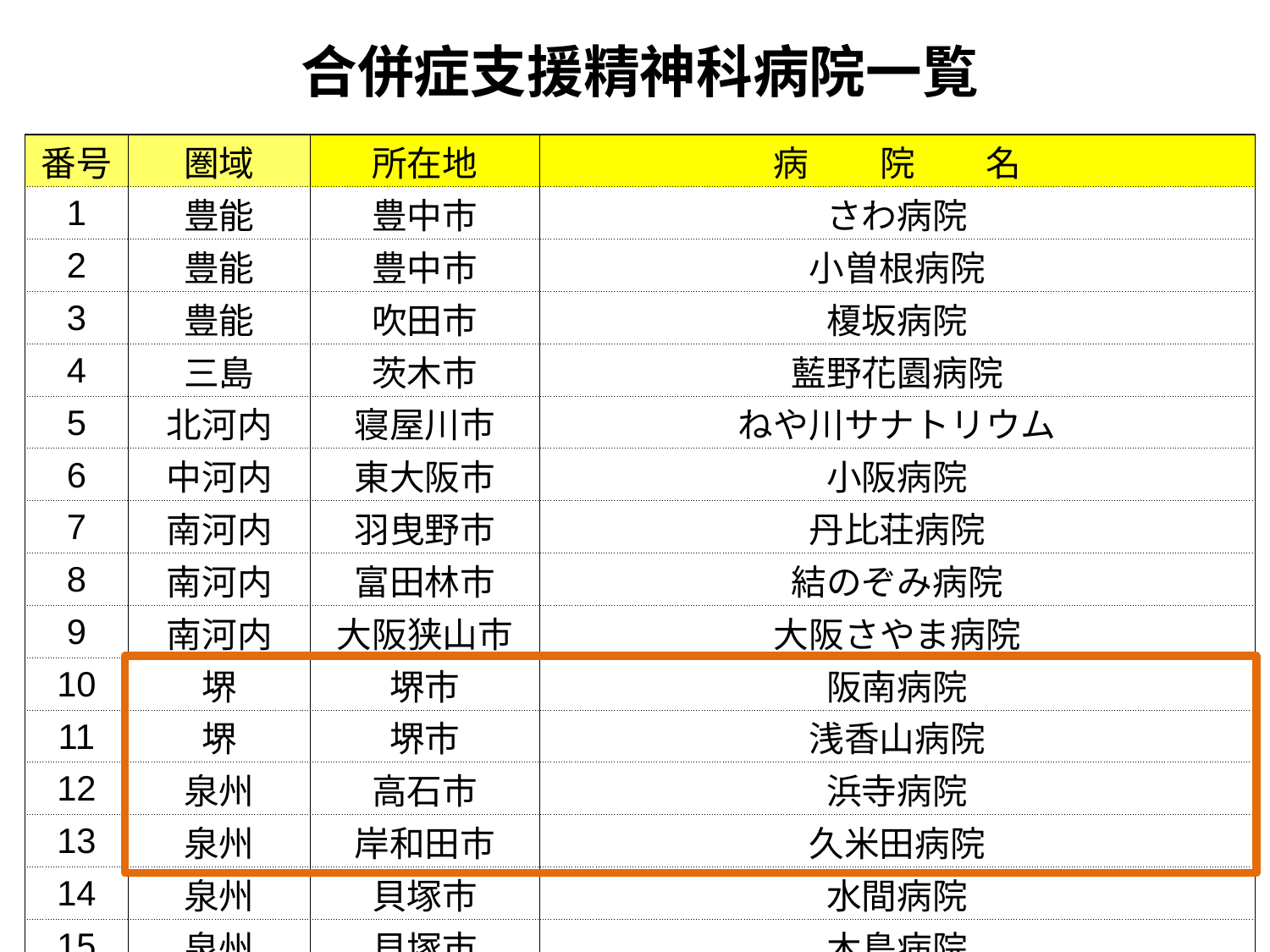

| 合併症支援精神科病院一覧 |  |  |  |
| --- | --- | --- | --- |
| 番号 | 圏域 | 所在地 | 病　　院　　名 |
| 1 | 豊能 | 豊中市 | さわ病院 |
| 2 | 豊能 | 豊中市 | 小曽根病院 |
| 3 | 豊能 | 吹田市 | 榎坂病院 |
| 4 | 三島 | 茨木市 | 藍野花園病院 |
| 5 | 北河内 | 寝屋川市 | ねや川サナトリウム |
| 6 | 中河内 | 東大阪市 | 小阪病院 |
| 7 | 南河内 | 羽曳野市 | 丹比荘病院 |
| 8 | 南河内 | 富田林市 | 結のぞみ病院 |
| 9 | 南河内 | 大阪狭山市 | 大阪さやま病院 |
| 10 | 堺 | 堺市 | 阪南病院 |
| 11 | 堺 | 堺市 | 浅香山病院 |
| 12 | 泉州 | 高石市 | 浜寺病院 |
| 13 | 泉州 | 岸和田市 | 久米田病院 |
| 14 | 泉州 | 貝塚市 | 水間病院 |
| 15 | 泉州 | 貝塚市 | 木島病院 |
| 16 | 泉州 | 熊取町 | 七山病院 |

4